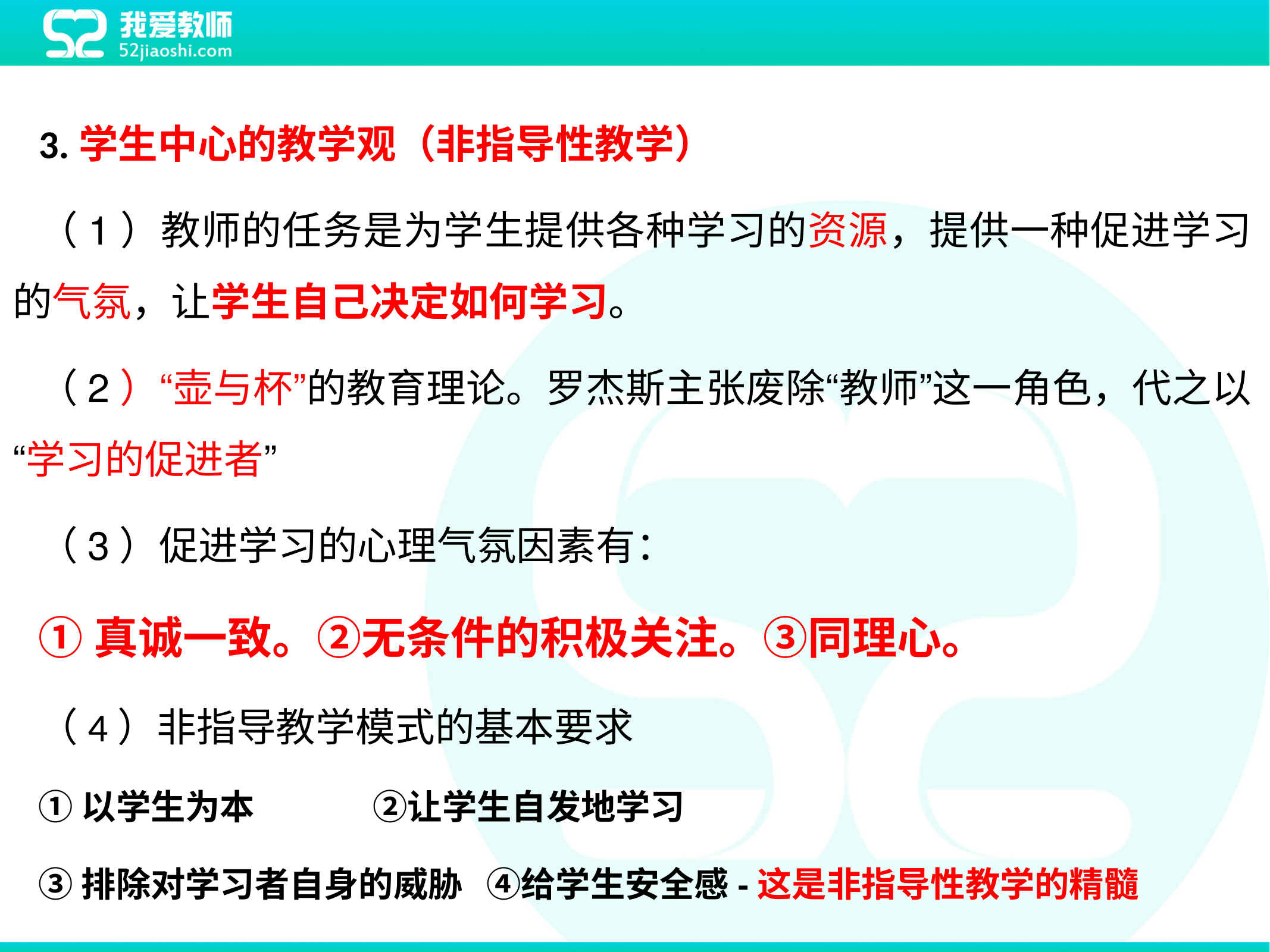

3.学生中心的教学观（非指导性教学）
（1）教师的任务是为学生提供各种学习的资源，提供一种促进学习的气氛，让学生自己决定如何学习。
（2）“壶与杯”的教育理论。罗杰斯主张废除“教师”这一角色，代之以“学习的促进者”
（3）促进学习的心理气氛因素有：
①真诚一致。②无条件的积极关注。③同理心。
（4）非指导教学模式的基本要求
①以学生为本               ②让学生自发地学习
③排除对学习者自身的威胁   ④给学生安全感-这是非指导性教学的精髓